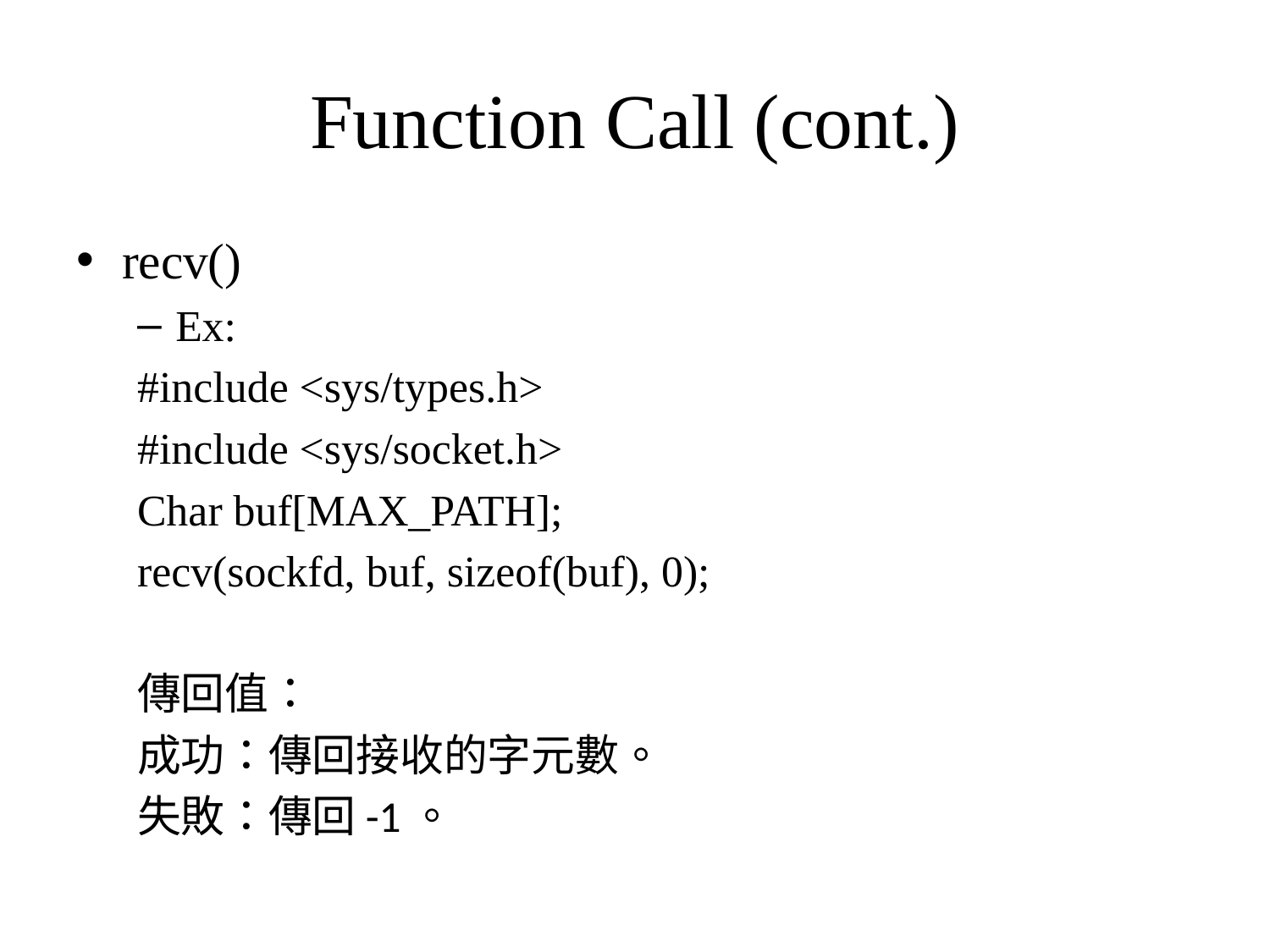

# Function Call (cont.)
recv()
Ex:
#include <sys/types.h>
#include <sys/socket.h>
Char buf[MAX_PATH];
recv(sockfd, buf, sizeof(buf), 0);

傳回值：
成功：傳回接收的字元數。
失敗：傳回-1。